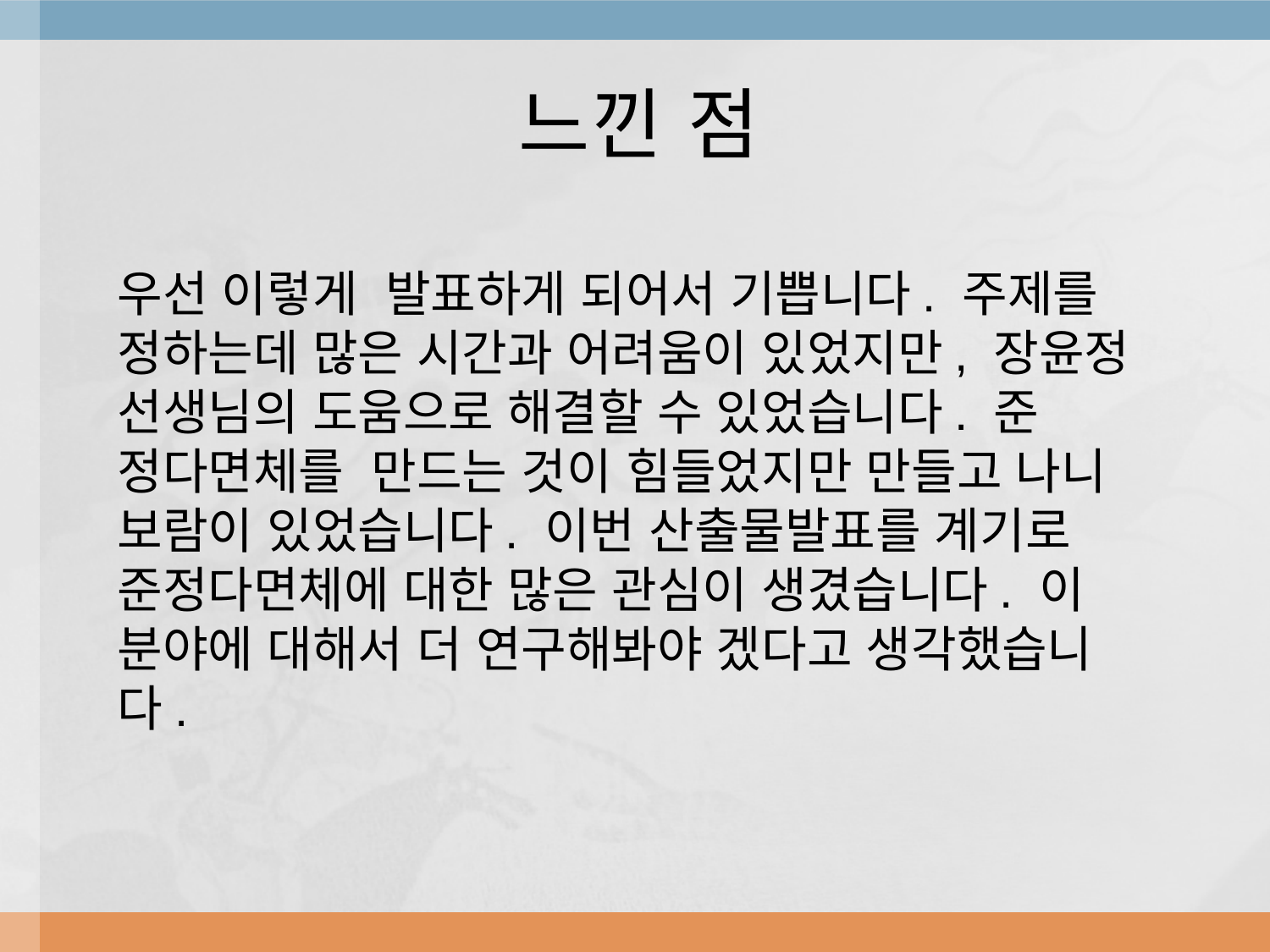

# 느낀 점
우선 이렇게  발표하게 되어서 기쁩니다. 주제를 정하는데 많은 시간과 어려움이 있었지만, 장윤정 선생님의 도움으로 해결할 수 있었습니다. 준 정다면체를  만드는 것이 힘들었지만 만들고 나니 보람이 있었습니다. 이번 산출물발표를 계기로 준정다면체에 대한 많은 관심이 생겼습니다. 이 분야에 대해서 더 연구해봐야 겠다고 생각했습니다.